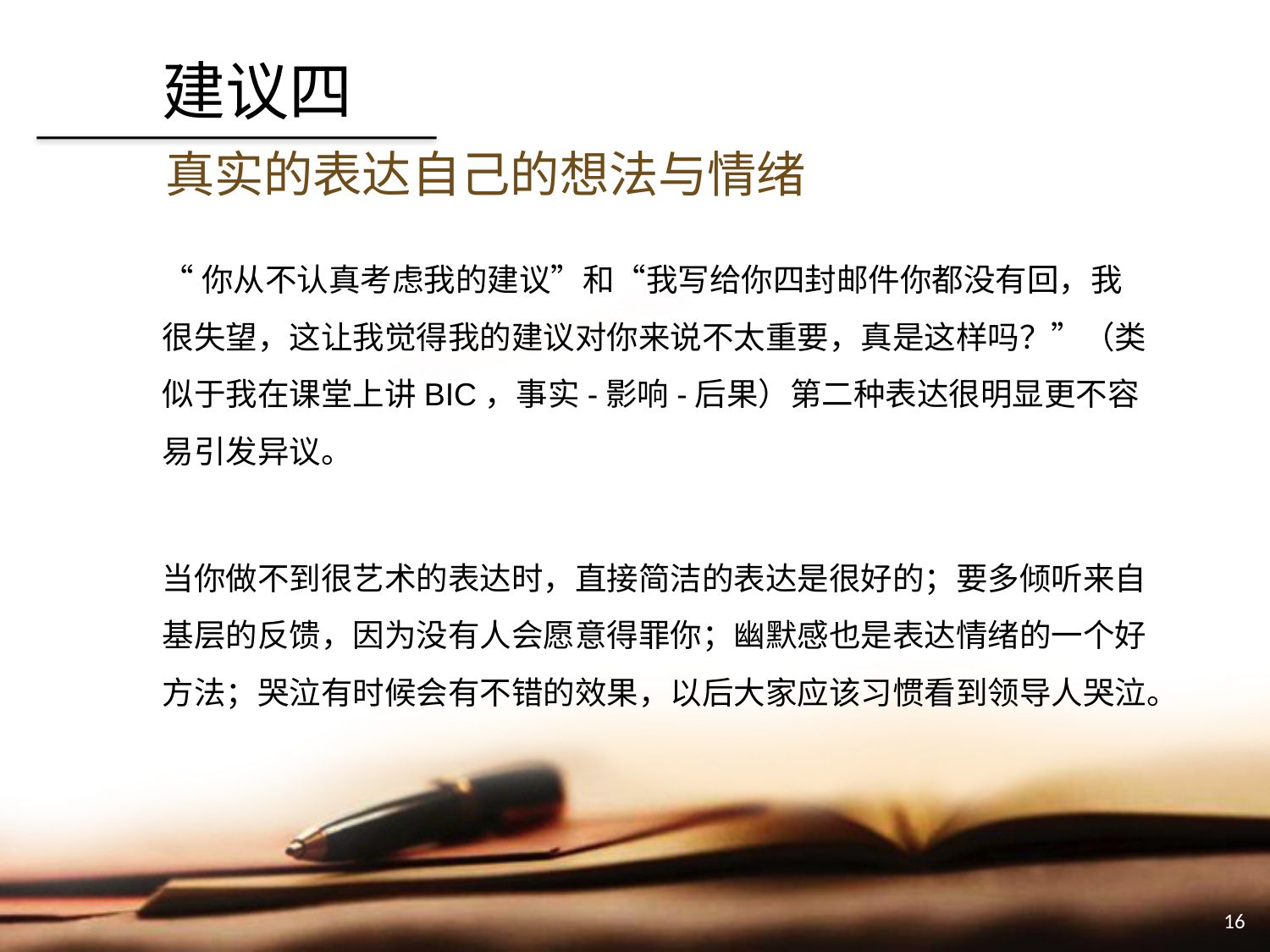

建议四

真实的表达自己的想法与情绪
“你从不认真考虑我的建议”和“我写给你四封邮件你都没有回，我很失望，这让我觉得我的建议对你来说不太重要，真是这样吗？”（类似于我在课堂上讲BIC，事实-影响-后果）第二种表达很明显更不容易引发异议。

当你做不到很艺术的表达时，直接简洁的表达是很好的；要多倾听来自基层的反馈，因为没有人会愿意得罪你；幽默感也是表达情绪的一个好方法；哭泣有时候会有不错的效果，以后大家应该习惯看到领导人哭泣。